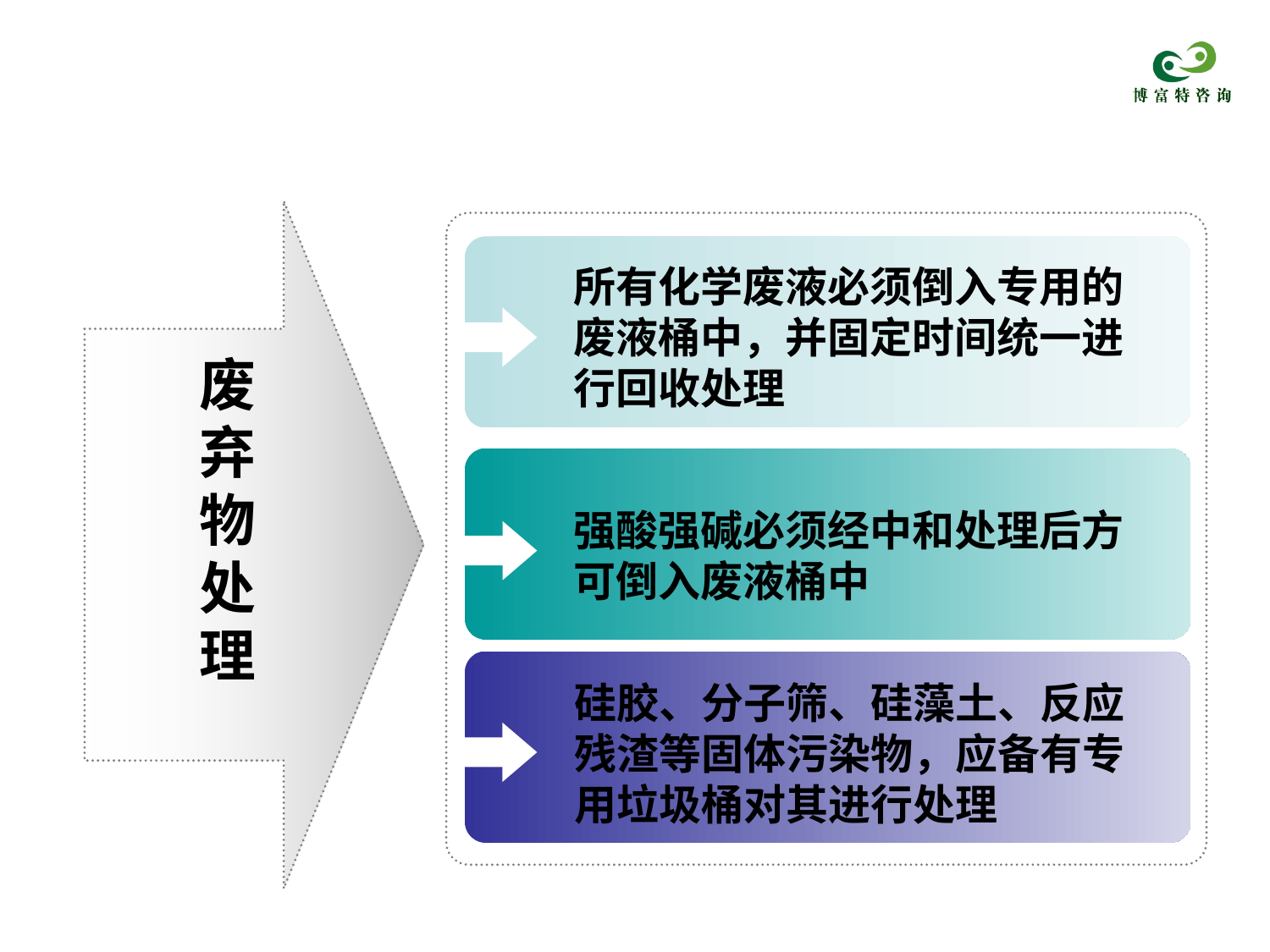

所有化学废液必须倒入专用的废液桶中，并固定时间统一进行回收处理
废
弃
物
处
理

强酸强碱必须经中和处理后方可倒入废液桶中

硅胶、分子筛、硅藻土、反应残渣等固体污染物，应备有专用垃圾桶对其进行处理